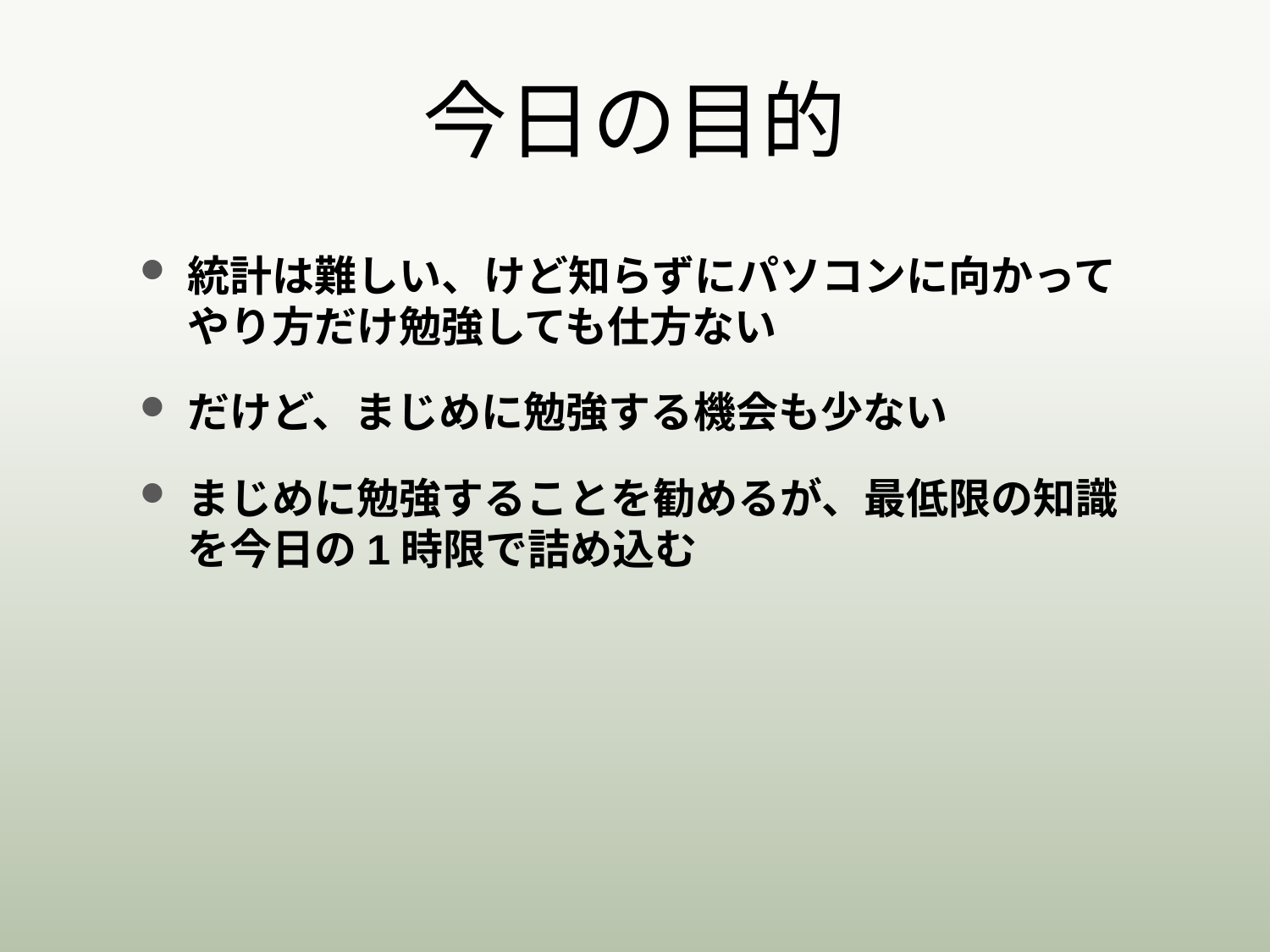

# 今日の目的
統計は難しい、けど知らずにパソコンに向かってやり方だけ勉強しても仕方ない
だけど、まじめに勉強する機会も少ない
まじめに勉強することを勧めるが、最低限の知識を今日の1時限で詰め込む